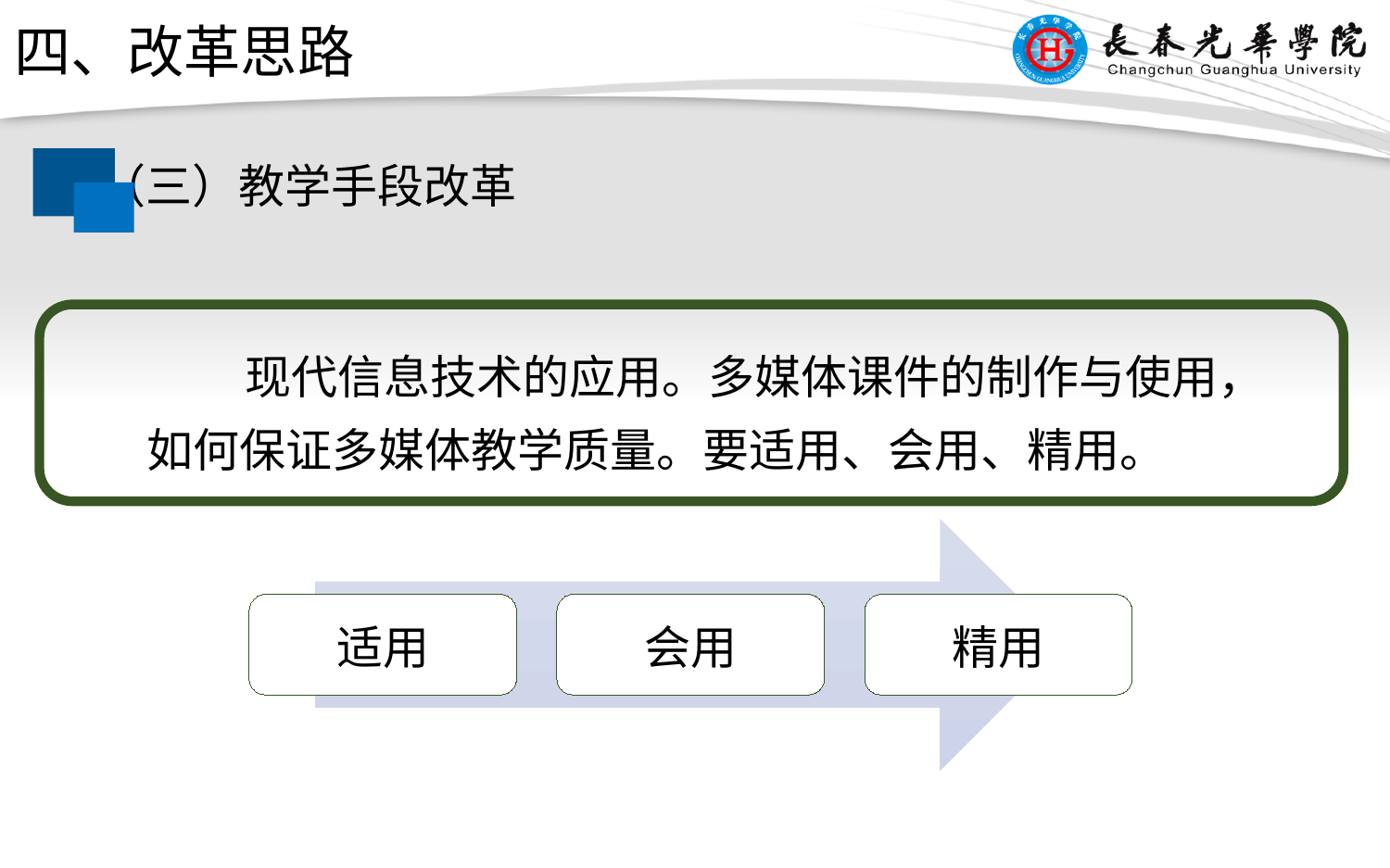

四、改革思路

（三）教学手段改革

现代信息技术的应用。多媒体课件的制作与使用，如何保证多媒体教学质量。要适用、会用、精用。
适用
会用
精用